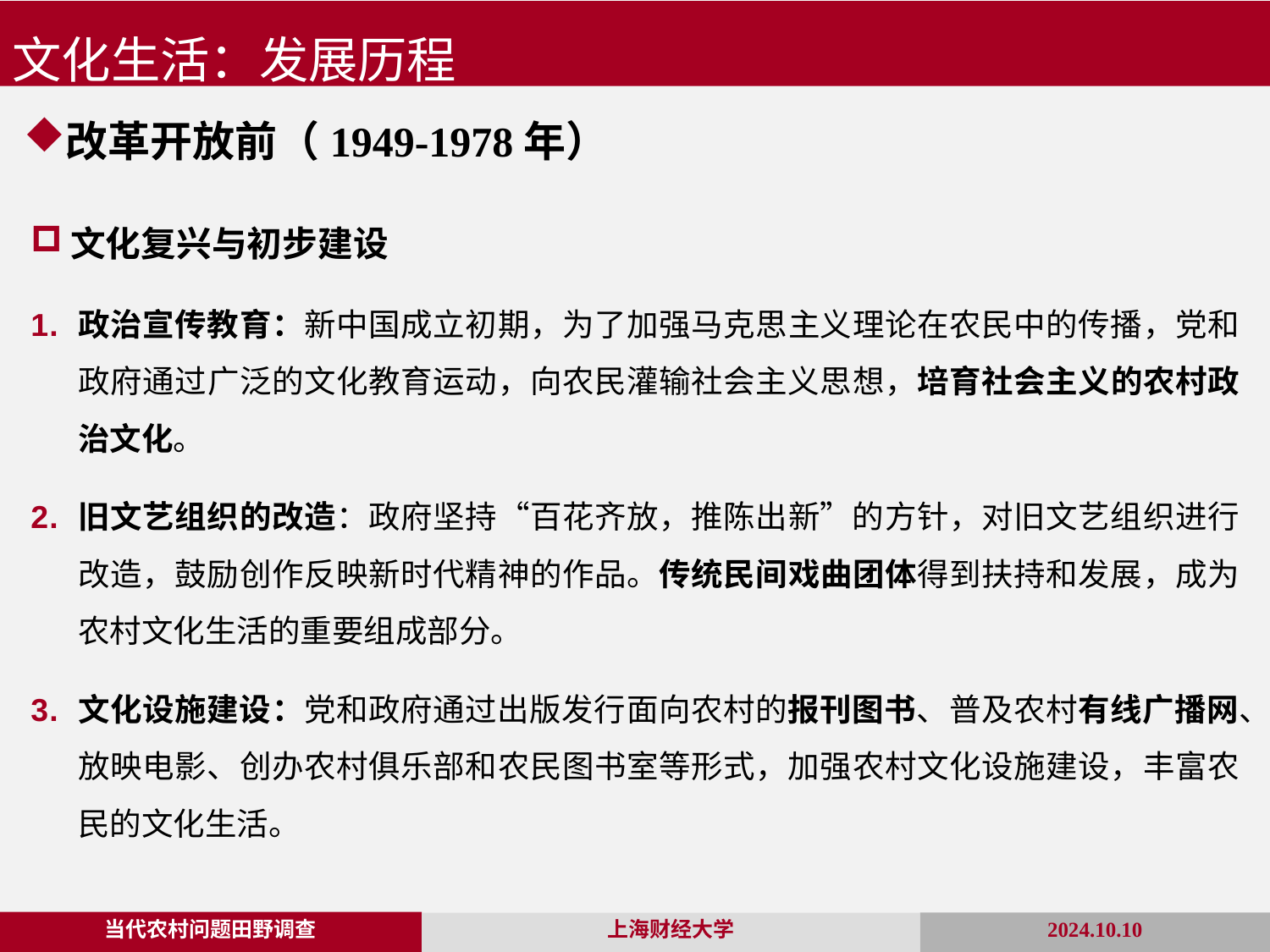

文化生活：发展历程
改革开放前（1949-1978年）
文化复兴与初步建设
政治宣传教育：新中国成立初期，为了加强马克思主义理论在农民中的传播，党和政府通过广泛的文化教育运动，向农民灌输社会主义思想，培育社会主义的农村政治文化。
旧文艺组织的改造：政府坚持“百花齐放，推陈出新”的方针，对旧文艺组织进行改造，鼓励创作反映新时代精神的作品。传统民间戏曲团体得到扶持和发展，成为农村文化生活的重要组成部分。
文化设施建设：党和政府通过出版发行面向农村的报刊图书、普及农村有线广播网、放映电影、创办农村俱乐部和农民图书室等形式，加强农村文化设施建设，丰富农民的文化生活。
当代农村问题田野调查
2024.10.10
上海财经大学